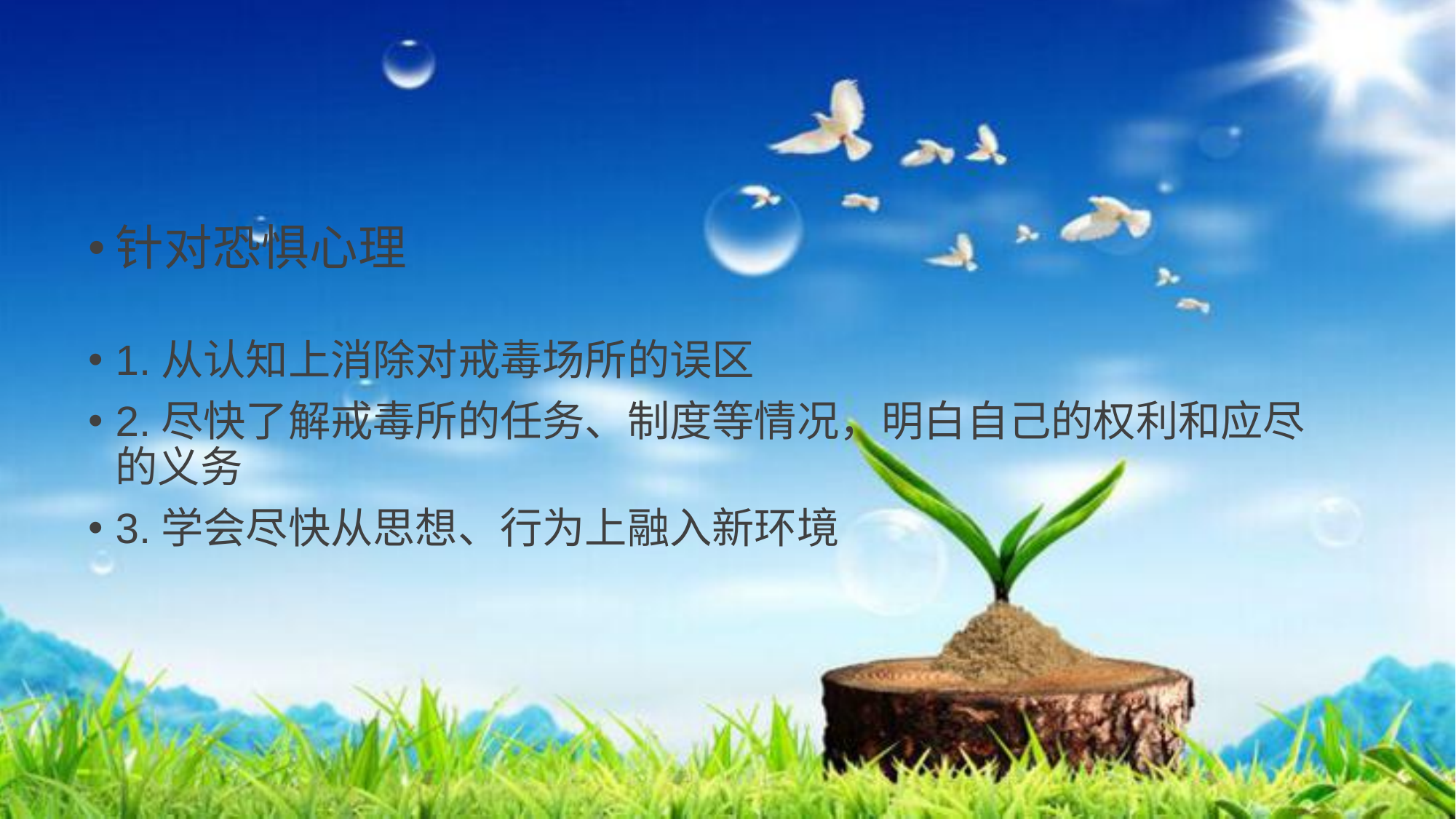

#
针对恐惧心理

1.从认知上消除对戒毒场所的误区
2.尽快了解戒毒所的任务、制度等情况，明白自己的权利和应尽的义务
3.学会尽快从思想、行为上融入新环境